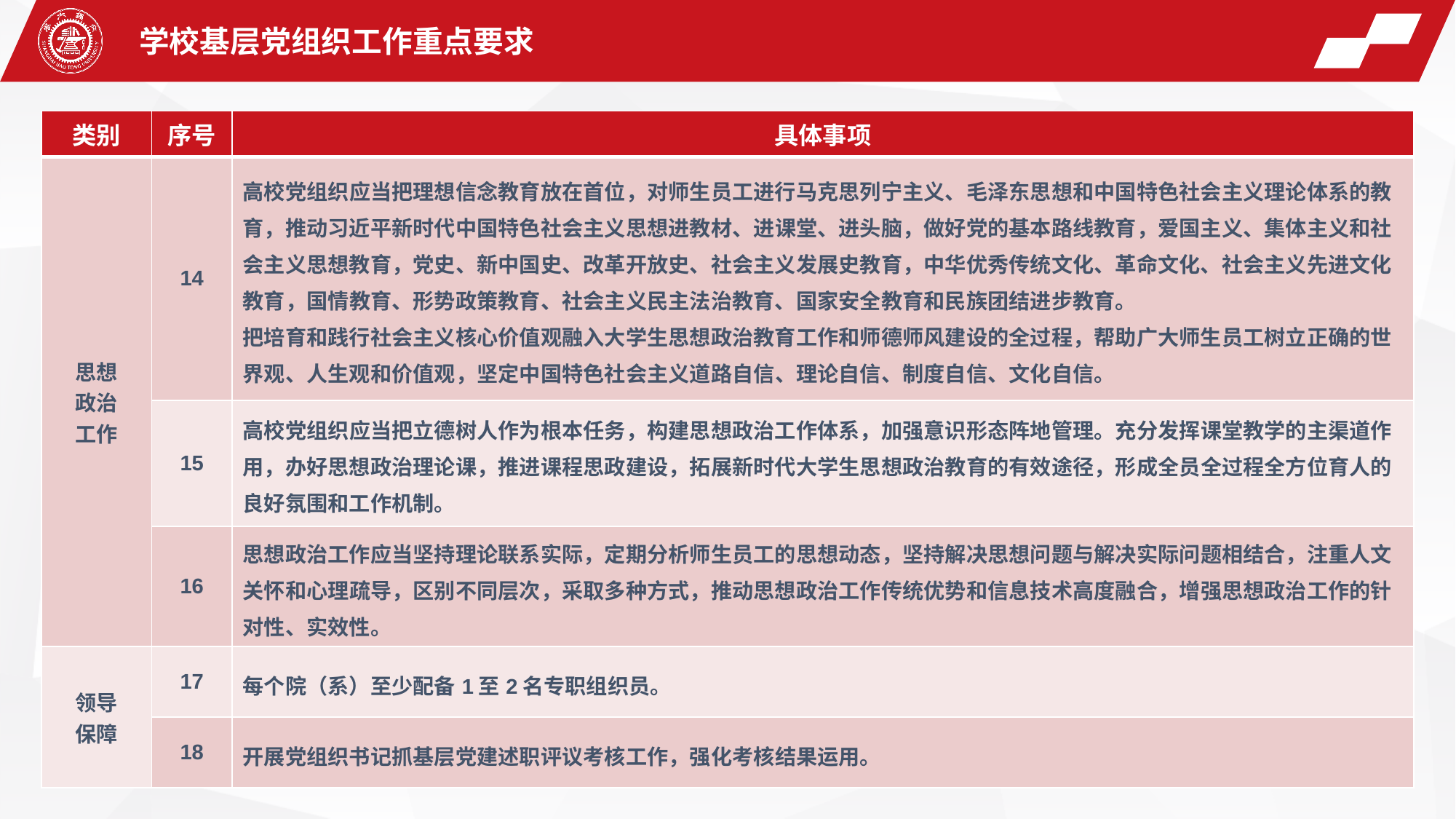

学校基层党组织工作重点要求
| 类别 | 序号 | 具体事项 |
| --- | --- | --- |
| 思想 政治 工作 | 14 | 高校党组织应当把理想信念教育放在首位，对师生员工进行马克思列宁主义、毛泽东思想和中国特色社会主义理论体系的教育，推动习近平新时代中国特色社会主义思想进教材、进课堂、进头脑，做好党的基本路线教育，爱国主义、集体主义和社会主义思想教育，党史、新中国史、改革开放史、社会主义发展史教育，中华优秀传统文化、革命文化、社会主义先进文化教育，国情教育、形势政策教育、社会主义民主法治教育、国家安全教育和民族团结进步教育。 把培育和践行社会主义核心价值观融入大学生思想政治教育工作和师德师风建设的全过程，帮助广大师生员工树立正确的世界观、人生观和价值观，坚定中国特色社会主义道路自信、理论自信、制度自信、文化自信。 |
|  | 15 | 高校党组织应当把立德树人作为根本任务，构建思想政治工作体系，加强意识形态阵地管理。充分发挥课堂教学的主渠道作用，办好思想政治理论课，推进课程思政建设，拓展新时代大学生思想政治教育的有效途径，形成全员全过程全方位育人的良好氛围和工作机制。 |
|  | 16 | 思想政治工作应当坚持理论联系实际，定期分析师生员工的思想动态，坚持解决思想问题与解决实际问题相结合，注重人文关怀和心理疏导，区别不同层次，采取多种方式，推动思想政治工作传统优势和信息技术高度融合，增强思想政治工作的针对性、实效性。 |
| 领导 保障 | 17 | 每个院（系）至少配备1至2名专职组织员。 |
|  | 18 | 开展党组织书记抓基层党建述职评议考核工作，强化考核结果运用。 |